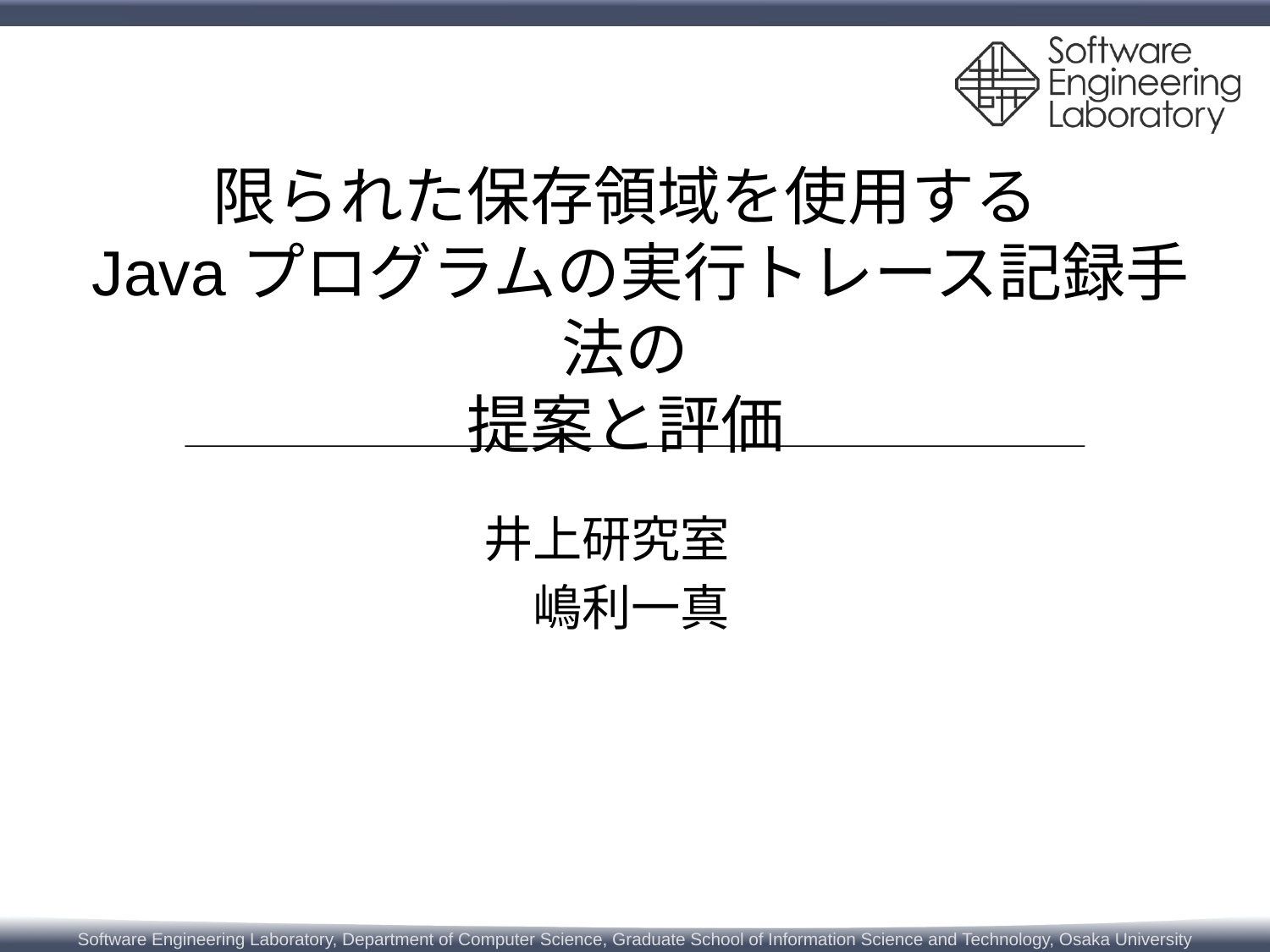

# 限られた保存領域を使用する Javaプログラムの実行トレース記録手法の 提案と評価
井上研究室
嶋利一真